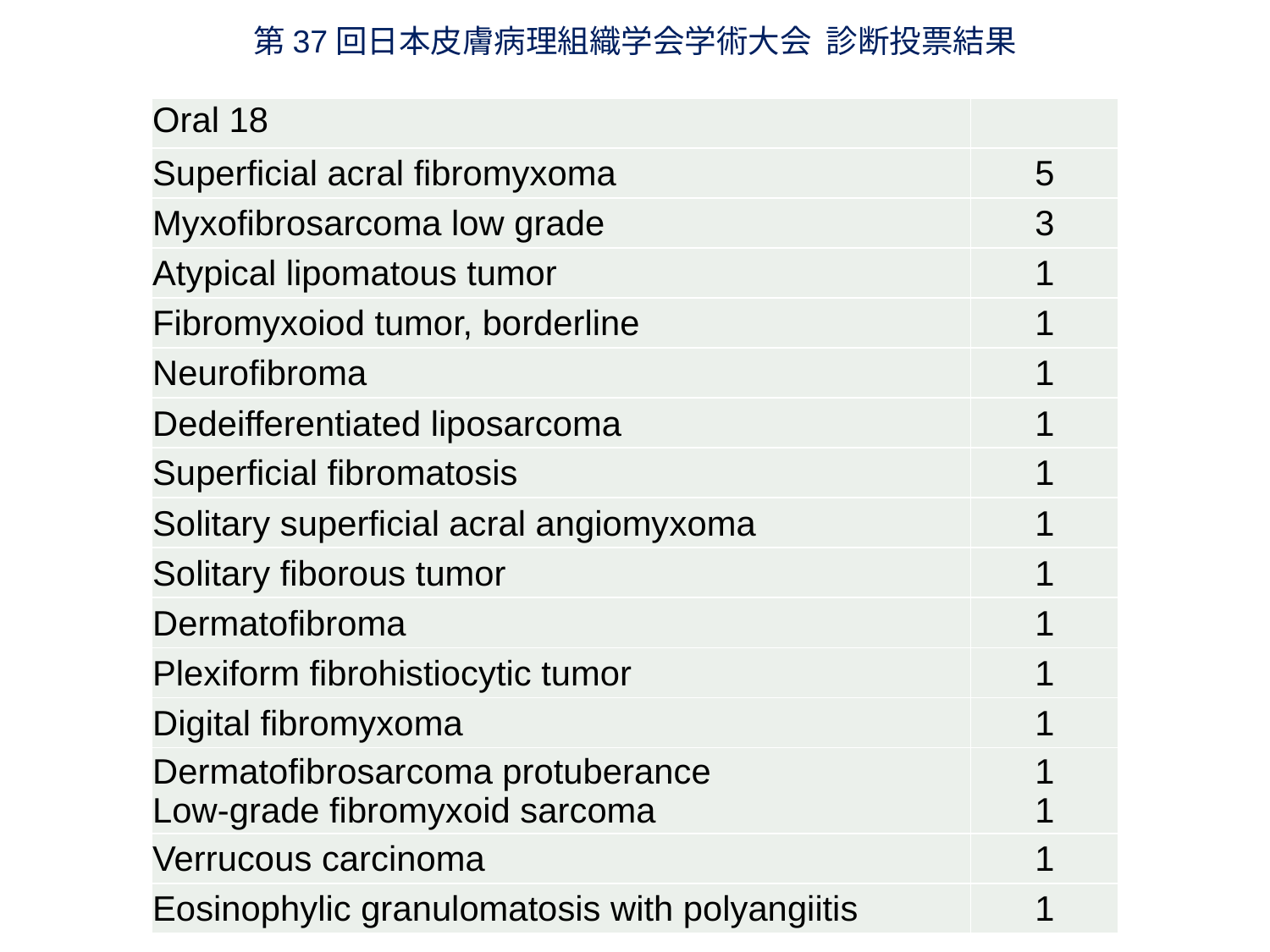

第37回日本皮膚病理組織学会学術大会  診断投票結果
| Oral 18 |  |
| --- | --- |
| Superficial acral fibromyxoma | 5 |
| Myxofibrosarcoma low grade | 3 |
| Atypical lipomatous tumor | 1 |
| Fibromyxoiod tumor, borderline | 1 |
| Neurofibroma | 1 |
| Dedeifferentiated liposarcoma | 1 |
| Superficial fibromatosis | 1 |
| Solitary superficial acral angiomyxoma | 1 |
| Solitary fiborous tumor | 1 |
| Dermatofibroma | 1 |
| Plexiform fibrohistiocytic tumor | 1 |
| Digital fibromyxoma | 1 |
| Dermatofibrosarcoma protuberance Low-grade fibromyxoid sarcoma | 1 1 |
| Verrucous carcinoma | 1 |
| Eosinophylic granulomatosis with polyangiitis | 1 |